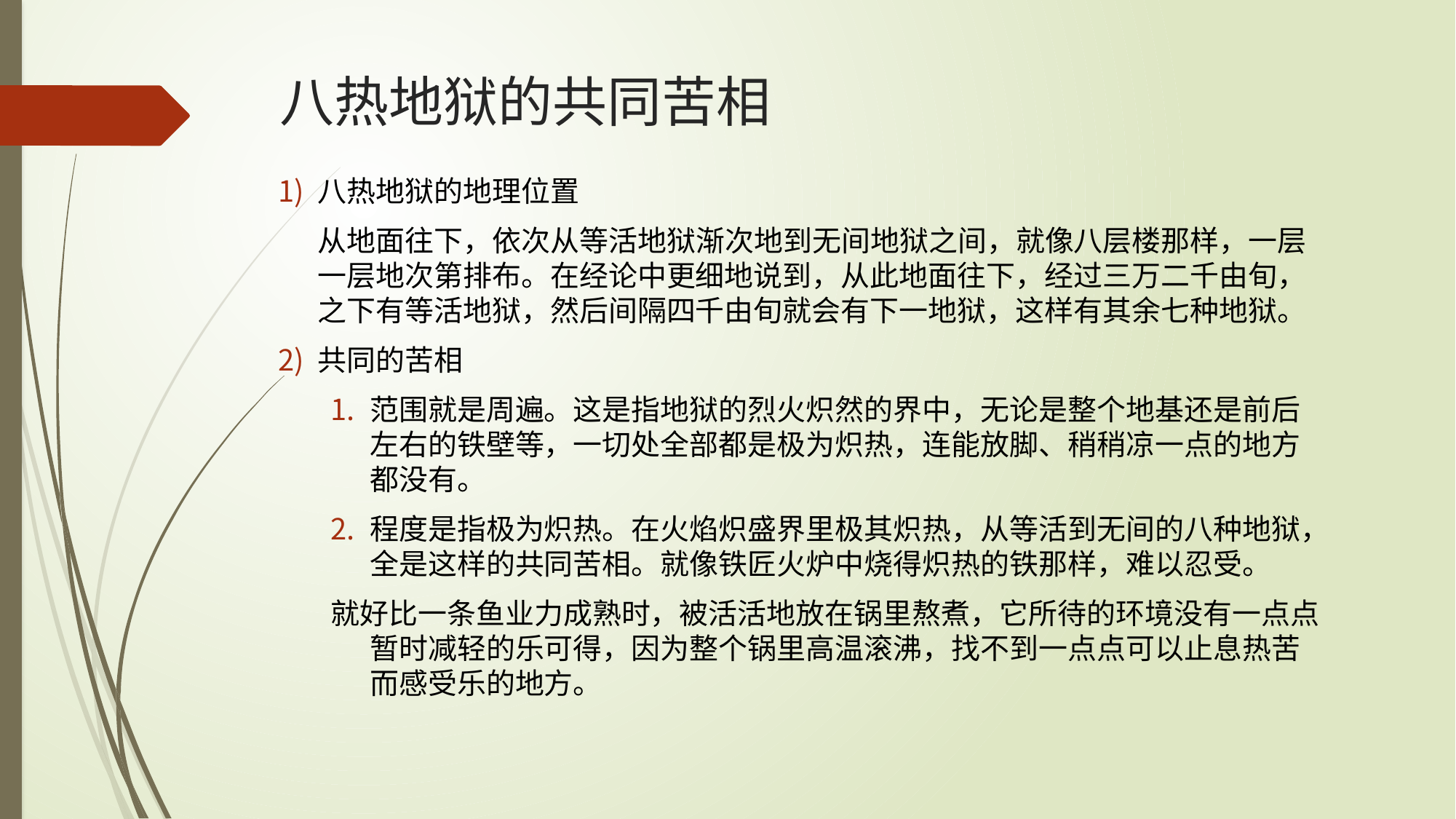

# 八热地狱的共同苦相
八热地狱的地理位置
     从地面往下，依次从等活地狱渐次地到无间地狱之间，就像八层楼那样，一层一层地次第排布。在经论中更细地说到，从此地面往下，经过三万二千由旬，之下有等活地狱，然后间隔四千由旬就会有下一地狱，这样有其余七种地狱。
共同的苦相
范围就是周遍。这是指地狱的烈火炽然的界中，无论是整个地基还是前后左右的铁壁等，一切处全部都是极为炽热，连能放脚、稍稍凉一点的地方都没有。
程度是指极为炽热。在火焰炽盛界里极其炽热，从等活到无间的八种地狱，全是这样的共同苦相。就像铁匠火炉中烧得炽热的铁那样，难以忍受。
就好比一条鱼业力成熟时，被活活地放在锅里熬煮，它所待的环境没有一点点暂时减轻的乐可得，因为整个锅里高温滚沸，找不到一点点可以止息热苦而感受乐的地方。